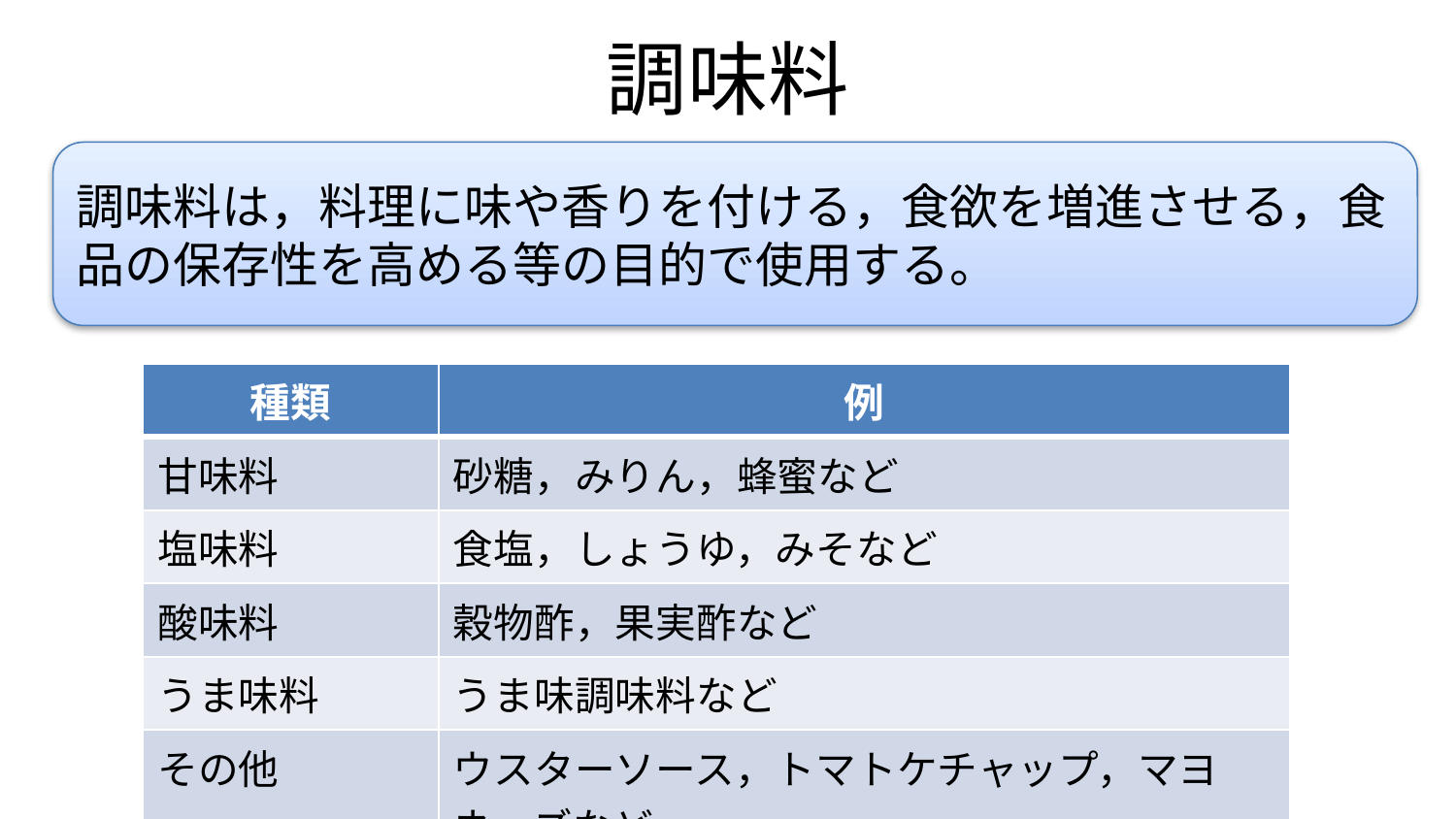

# 調味料
調味料は，料理に味や香りを付ける，食欲を増進させる，食品の保存性を高める等の目的で使用する。
| 種類 | 例 |
| --- | --- |
| 甘味料 | 砂糖，みりん，蜂蜜など |
| 塩味料 | 食塩，しょうゆ，みそなど |
| 酸味料 | 穀物酢，果実酢など |
| うま味料 | うま味調味料など |
| その他 | ウスターソース，トマトケチャップ，マヨネーズなど |